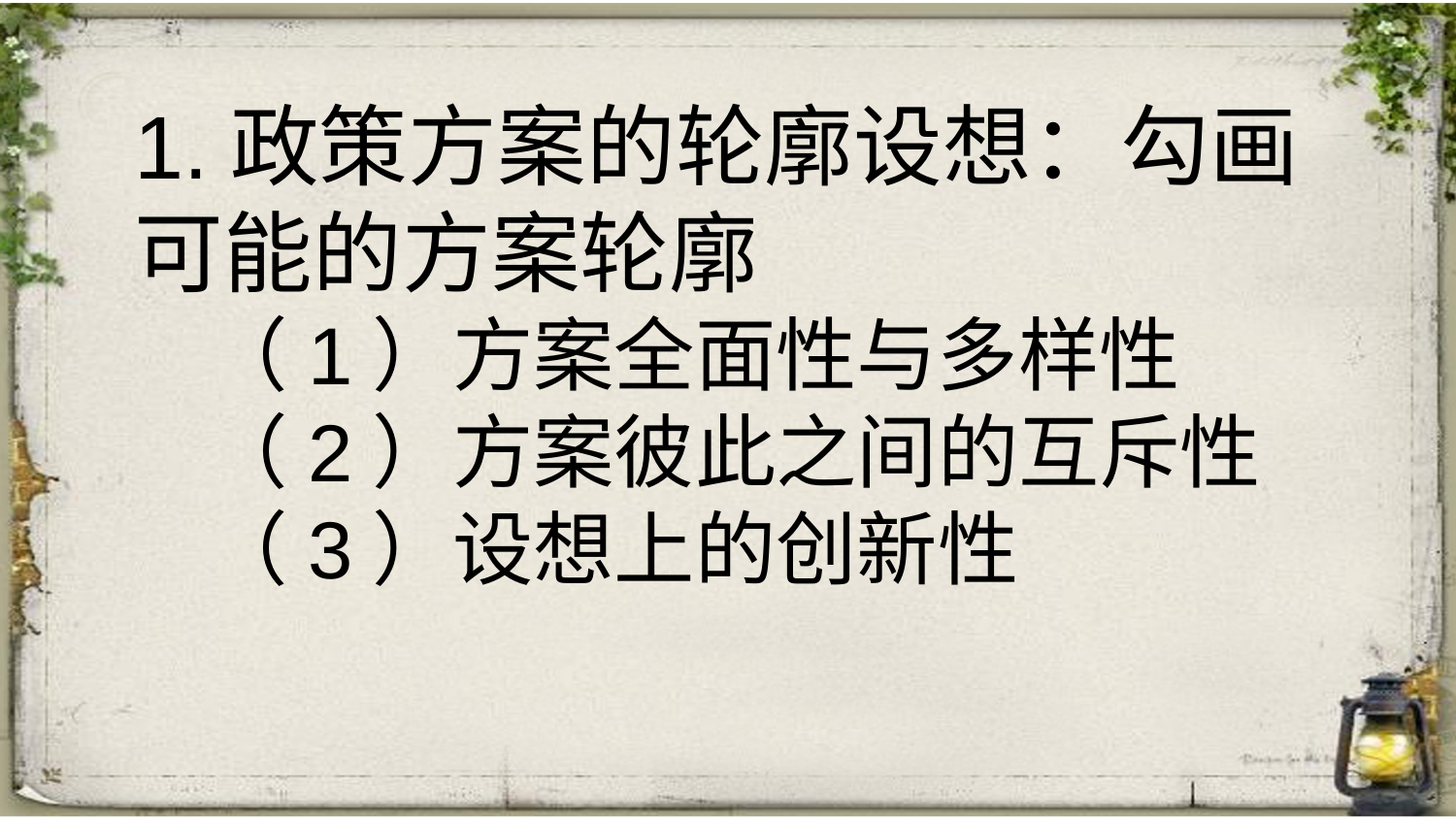

1.政策方案的轮廓设想：勾画可能的方案轮廓
（1）方案全面性与多样性
（2）方案彼此之间的互斥性
（3）设想上的创新性